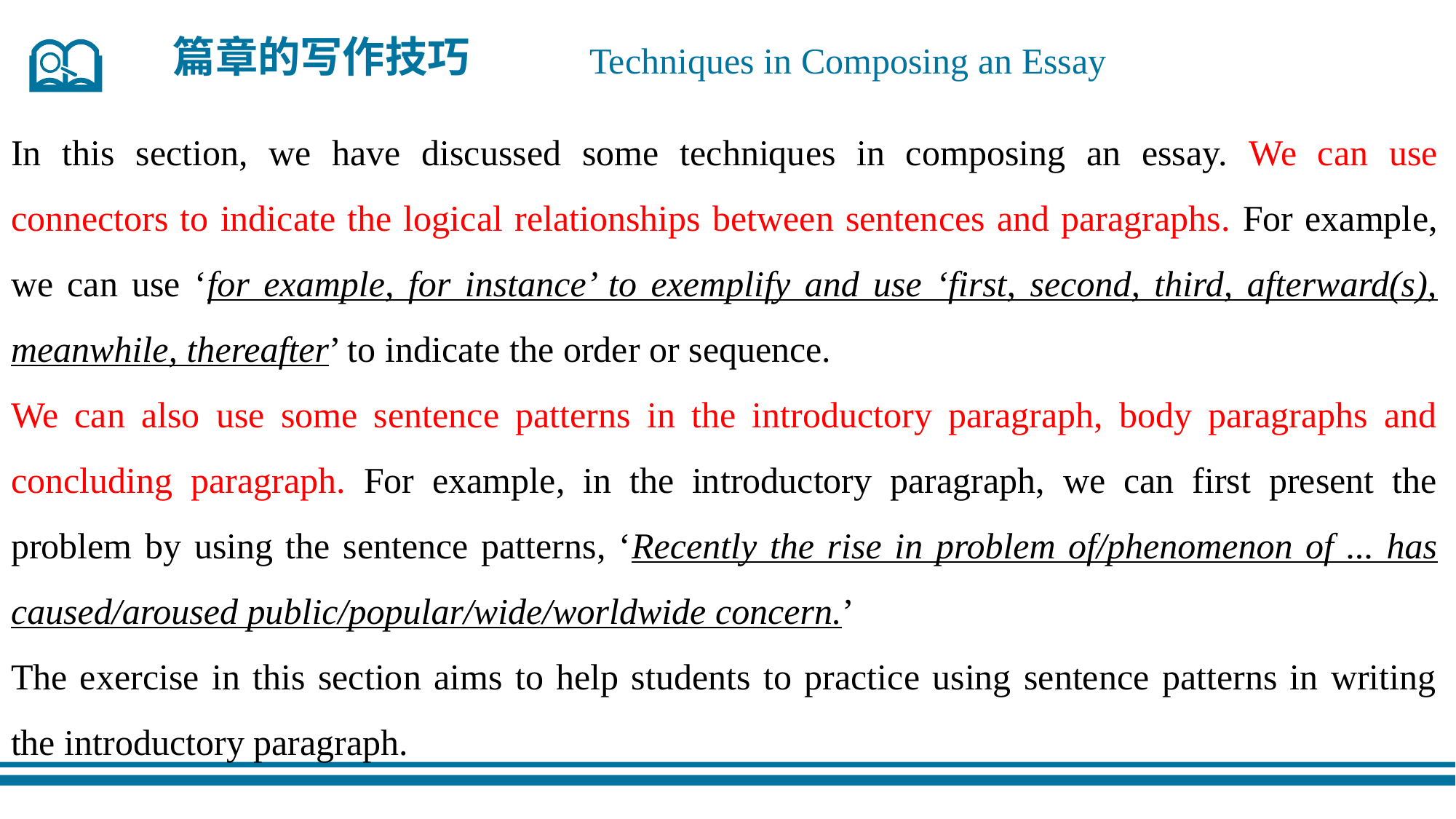

篇章的写作技巧
Techniques in Composing an Essay
In this section, we have discussed some techniques in composing an essay. We can use connectors to indicate the logical relationships between sentences and paragraphs. For example, we can use ‘for example, for instance’ to exemplify and use ‘first, second, third, afterward(s), meanwhile, thereafter’ to indicate the order or sequence.
We can also use some sentence patterns in the introductory paragraph, body paragraphs and concluding paragraph. For example, in the introductory paragraph, we can first present the problem by using the sentence patterns, ‘Recently the rise in problem of/phenomenon of ... has caused/aroused public/popular/wide/worldwide concern.’
The exercise in this section aims to help students to practice using sentence patterns in writing the introductory paragraph.